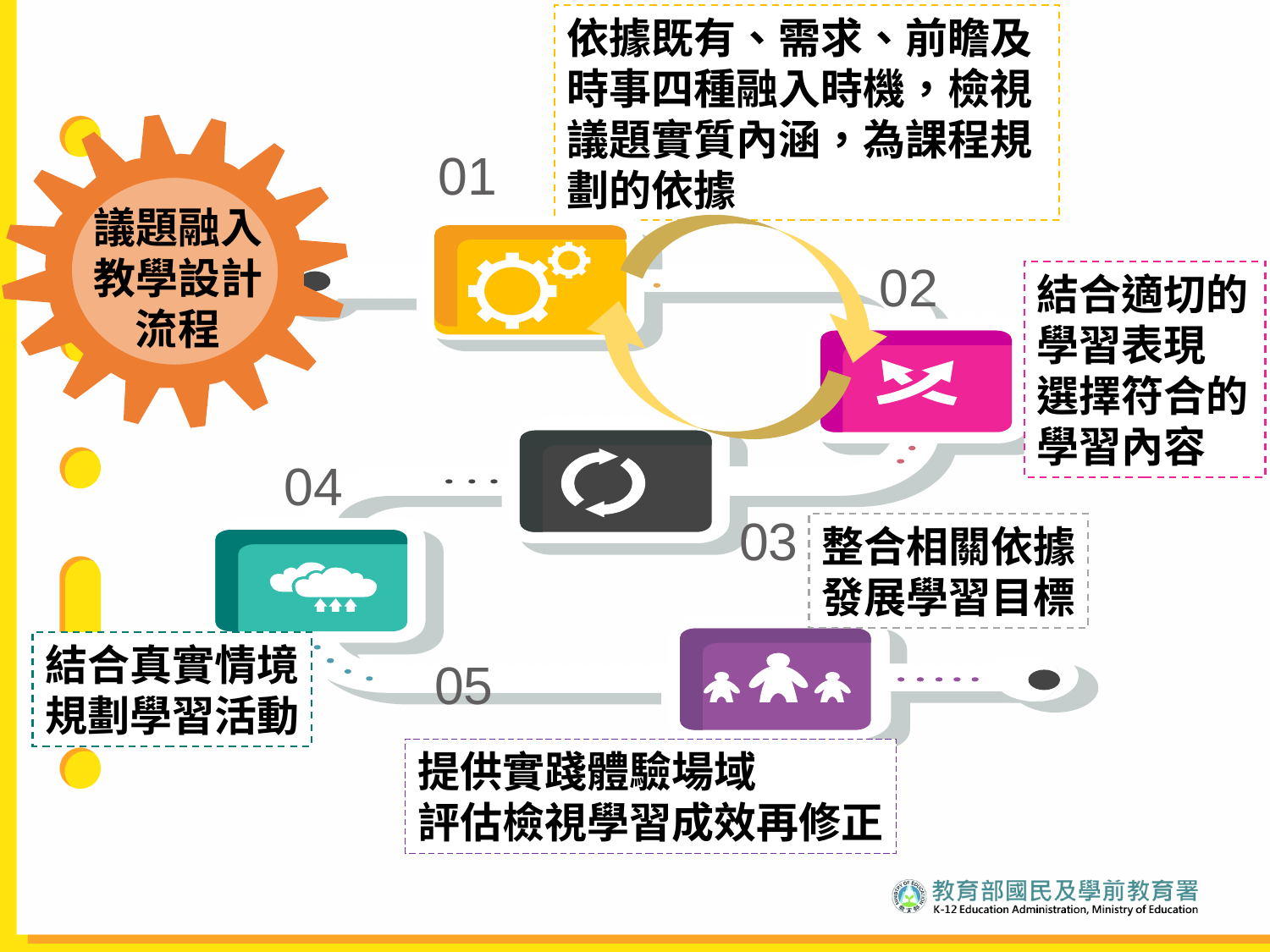

依據既有、需求、前瞻及時事四種融入時機，檢視議題實質內涵，為課程規劃的依據
01

02

04

03
整合相關依據
發展學習目標

05

提供實踐體驗場域
評估檢視學習成效再修正

議題融入教學設計流程

結合適切的學習表現
選擇符合的學習內容

結合真實情境
規劃學習活動